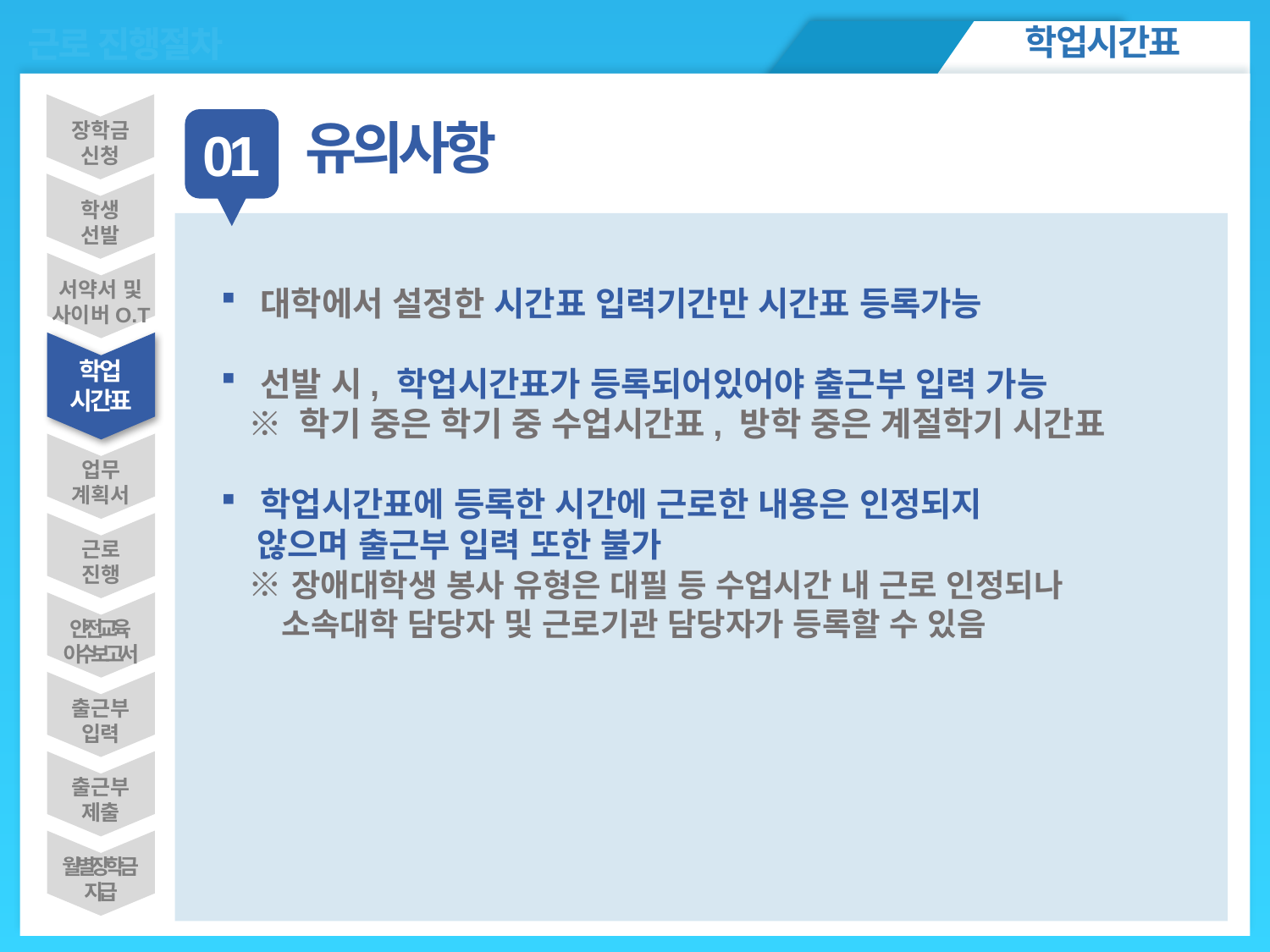

학업시간표
근로 진행절차

ㅇㅁㄴㅇㄴㅇ

장학금
신청
학생
선발
서약서 및
사이버O.T
학업
시간표
업무
계획서
근로
진행
안전교육
이수보고서
출근부
입력
출근부
제출
월별 장학금
지급
유의사항
01

대학에서 설정한 시간표 입력기간만 시간표 등록가능
선발 시, 학업시간표가 등록되어있어야 출근부 입력 가능
   ※ 학기 중은 학기 중 수업시간표, 방학 중은 계절학기 시간표
학업시간표에 등록한 시간에 근로한 내용은 인정되지
   않으며 출근부 입력 또한 불가
   ※ 장애대학생 봉사 유형은 대필 등 수업시간 내 근로 인정되나
      소속대학 담당자 및 근로기관 담당자가 등록할 수 있음